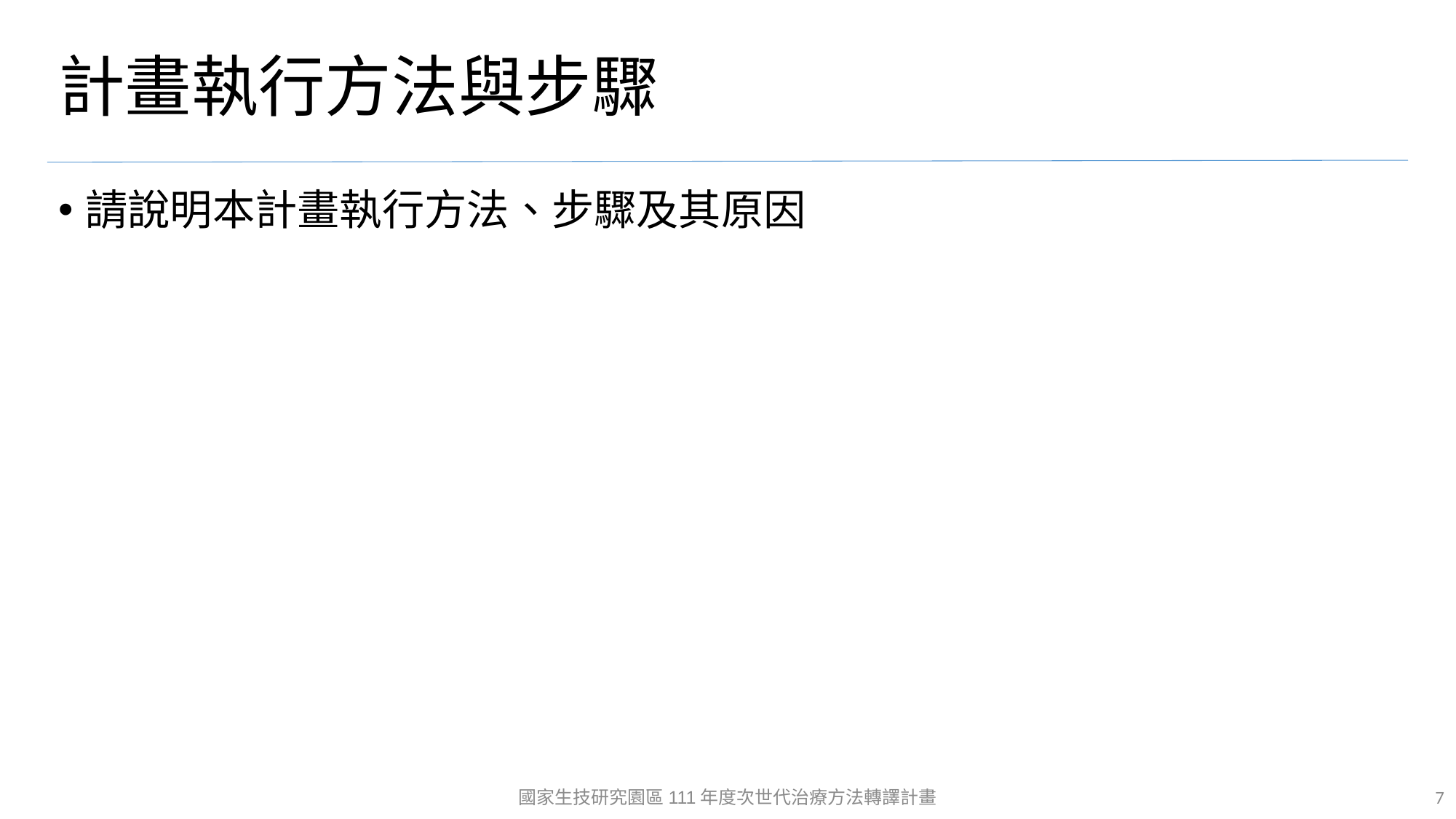

# 計畫執行方法與步驟
請說明本計畫執行方法、步驟及其原因
國家生技研究園區111年度次世代治療方法轉譯計畫
7